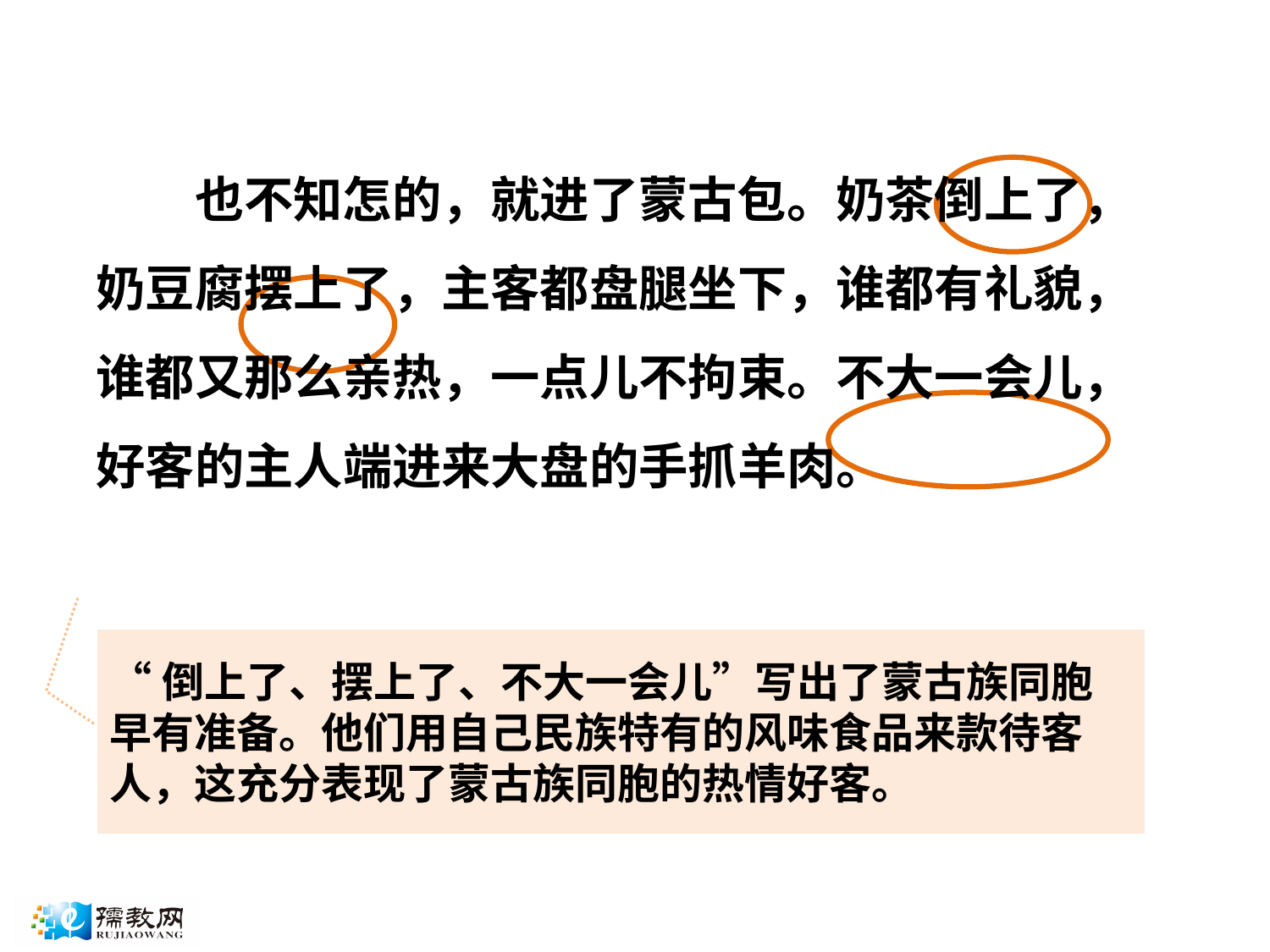

也不知怎的，就进了蒙古包。奶茶倒上了，奶豆腐摆上了，主客都盘腿坐下，谁都有礼貌，谁都又那么亲热，一点儿不拘束。不大一会儿，好客的主人端进来大盘的手抓羊肉。

“倒上了、摆上了、不大一会儿”写出了蒙古族同胞早有准备。他们用自己民族特有的风味食品来款待客人，这充分表现了蒙古族同胞的热情好客。